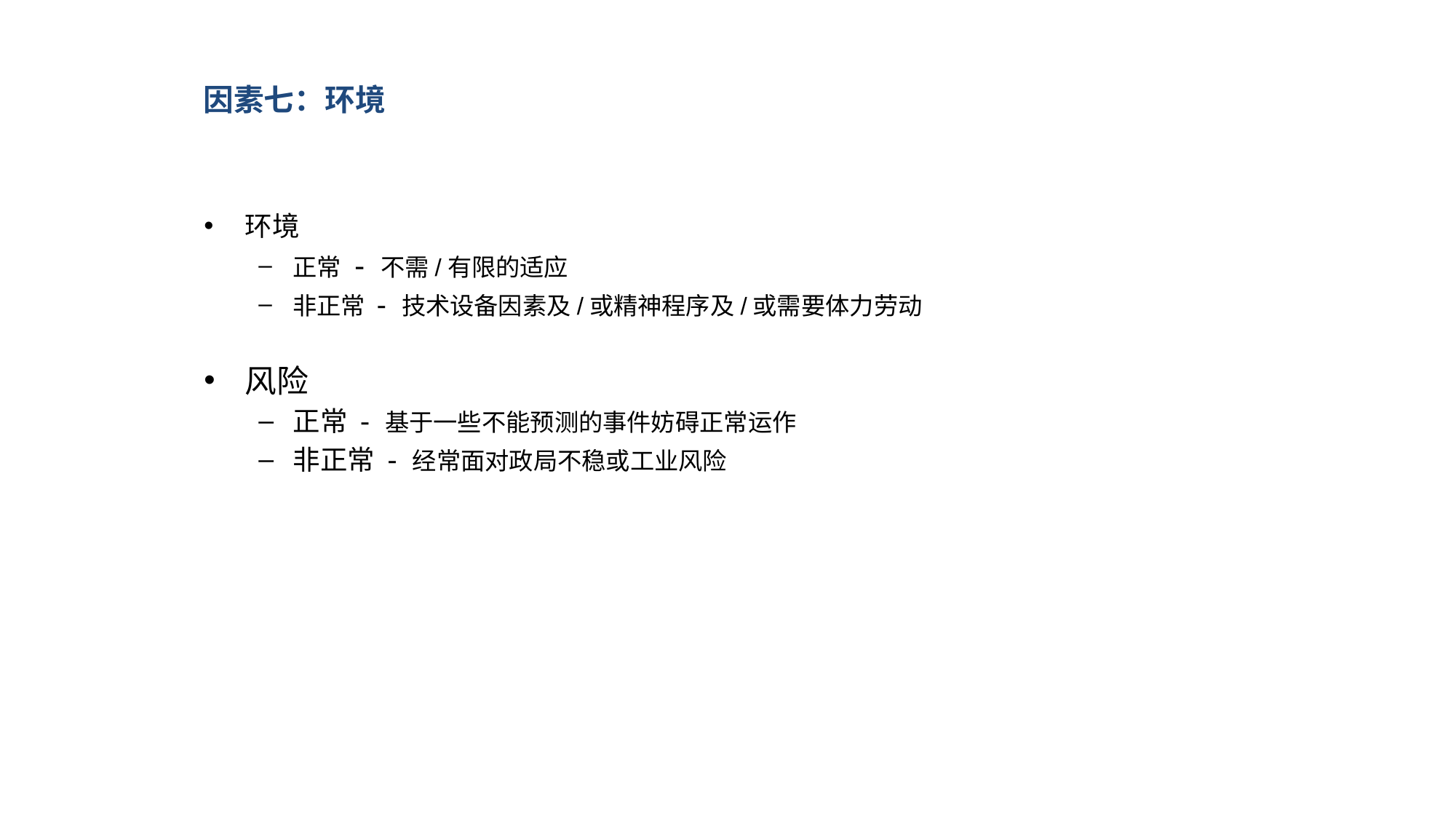

因素七：环境

环境
正常 - 不需/有限的适应
非正常 - 技术设备因素及/或精神程序及/或需要体力劳动

风险
正常 - 基于一些不能预测的事件妨碍正常运作
非正常 - 经常面对政局不稳或工业风险